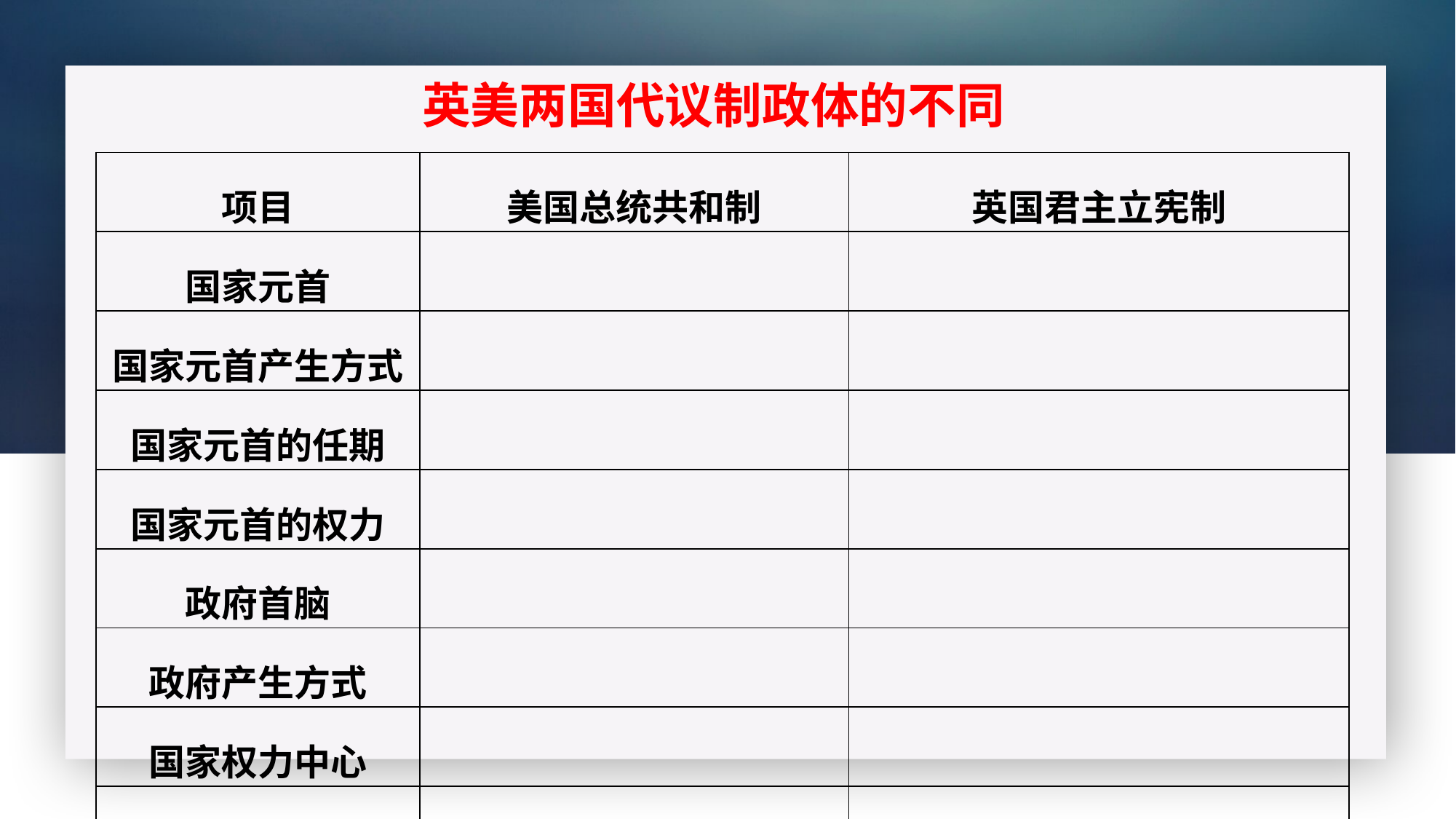

英美两国代议制政体的不同
| 项目 | 美国总统共和制 | 英国君主立宪制 |
| --- | --- | --- |
| 国家元首 |  |  |
| 国家元首产生方式 |  |  |
| 国家元首的任期 |  |  |
| 国家元首的权力 |  |  |
| 政府首脑 |  |  |
| 政府产生方式 |  |  |
| 国家权力中心 |  |  |
| 议会与政府的关系 |  |  |